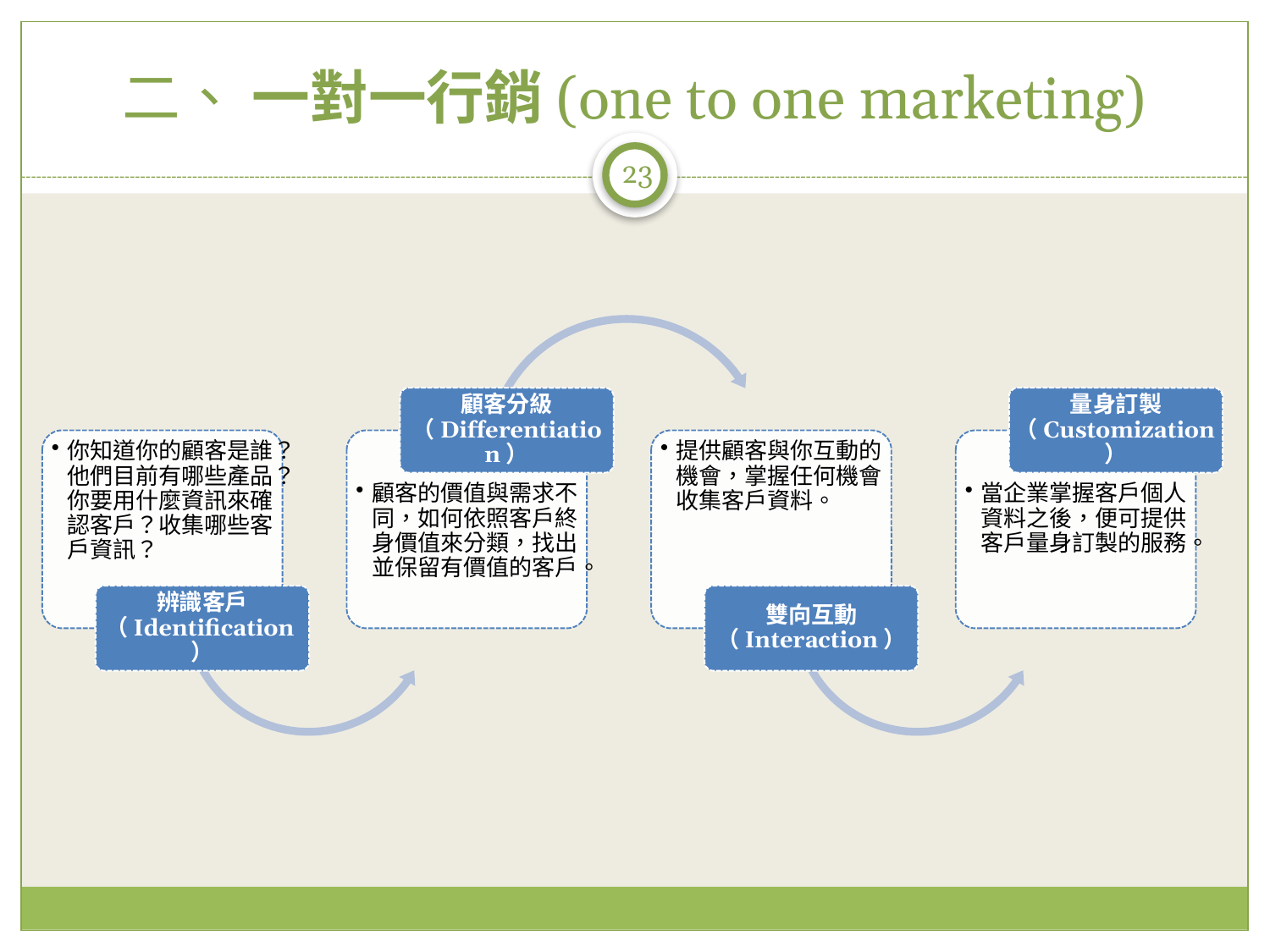

# 二、 一對一行銷(one to one marketing)
23
你知道你的顧客是誰？他們目前有哪些產品？你要用什麼資訊來確認客戶？收集哪些客戶資訊？
辨識客戶（Identification）
顧客的價值與需求不同，如何依照客戶終身價值來分類，找出並保留有價值的客戶。
顧客分級（Differentiation）
提供顧客與你互動的機會，掌握任何機會收集客戶資料。
雙向互動（Interaction）
當企業掌握客戶個人資料之後，便可提供客戶量身訂製的服務。
量身訂製（Customization）